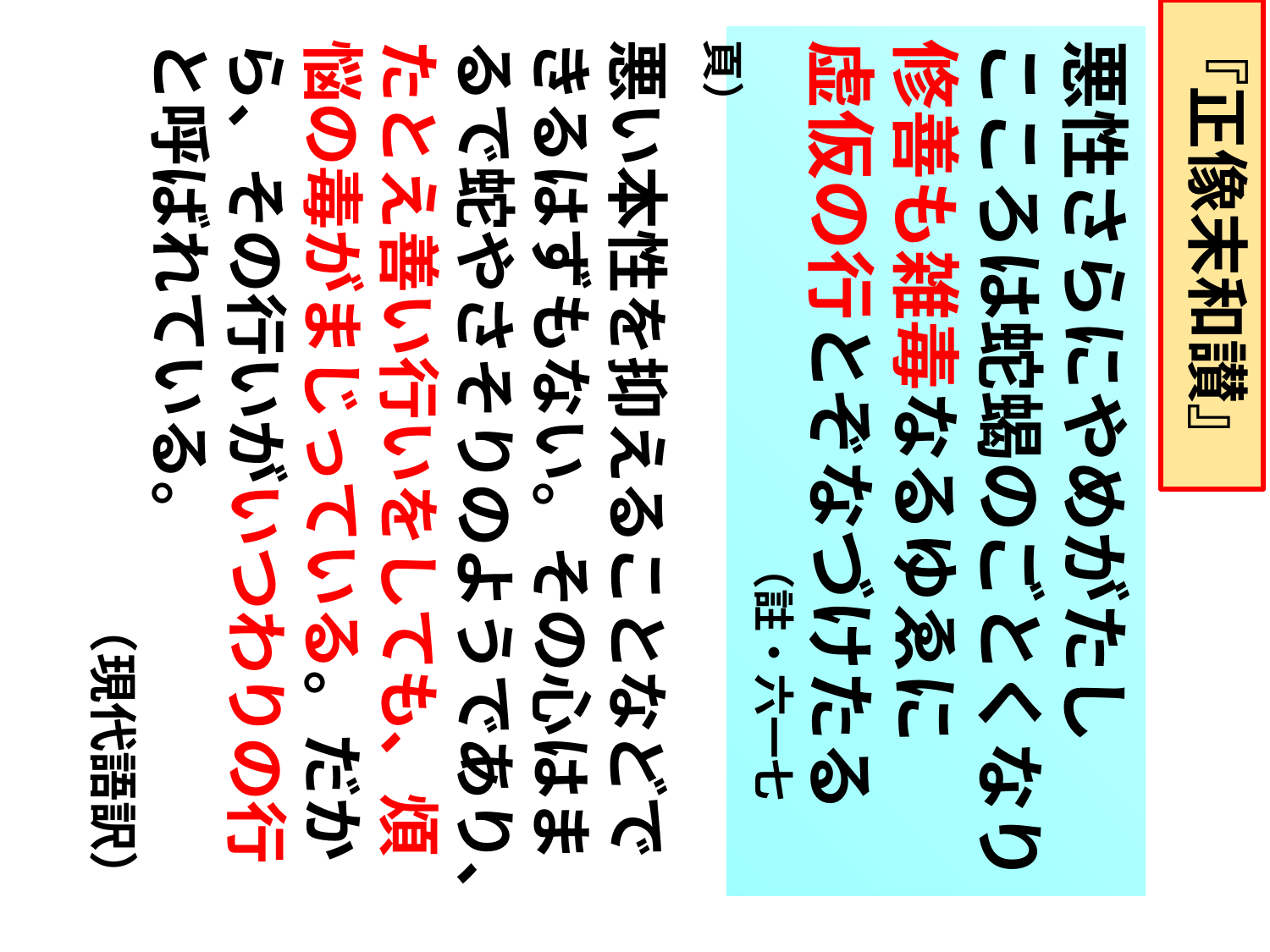

『正像末和讃』
悪い本性を抑えることなどできるはずもない。その心はまるで蛇やさそりのようであり、たとえ善い行いをしても、煩悩の毒がまじっている。だから、その行いがいつわりの行と呼ばれている。
 　　　　　　　　　　　（現代語訳）
悪性さらにやめがたし
こころは蛇蝎のごとくなり
修善も雑毒なるゆゑに
虚仮の行とぞなづけたる
　　　　　　　　　　　　（註・六一七頁）